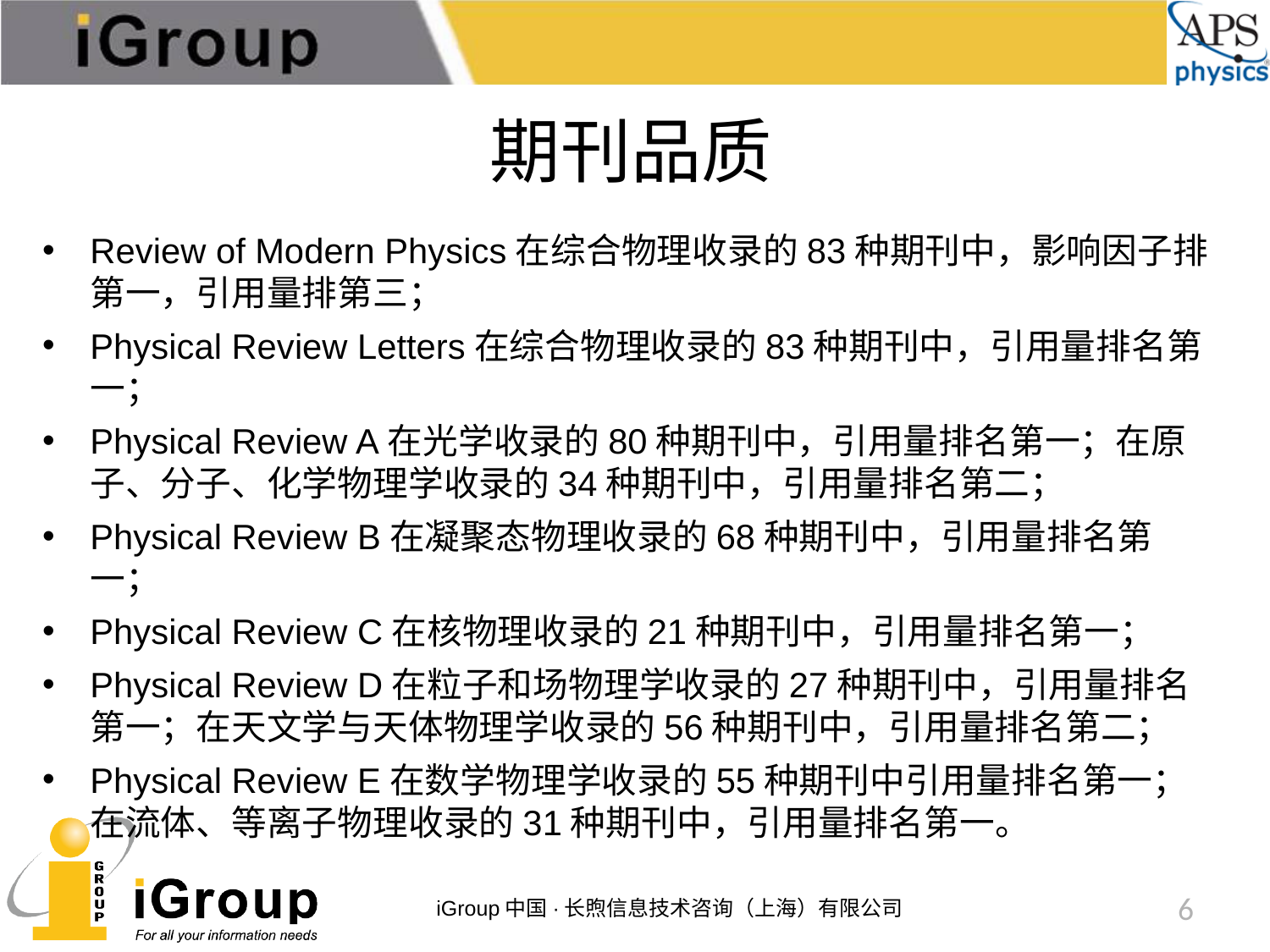

# 期刊品质
Review of Modern Physics在综合物理收录的83种期刊中，影响因子排第一，引用量排第三；
Physical Review Letters在综合物理收录的83种期刊中，引用量排名第一；
Physical Review A在光学收录的80种期刊中，引用量排名第一；在原子、分子、化学物理学收录的34种期刊中，引用量排名第二；
Physical Review B在凝聚态物理收录的68种期刊中，引用量排名第一；
Physical Review C在核物理收录的21种期刊中，引用量排名第一；
Physical Review D在粒子和场物理学收录的27种期刊中，引用量排名第一；在天文学与天体物理学收录的56种期刊中，引用量排名第二；
Physical Review E在数学物理学收录的55种期刊中引用量排名第一；在流体、等离子物理收录的31种期刊中，引用量排名第一。
iGroup中国·长煦信息技术咨询（上海）有限公司
6